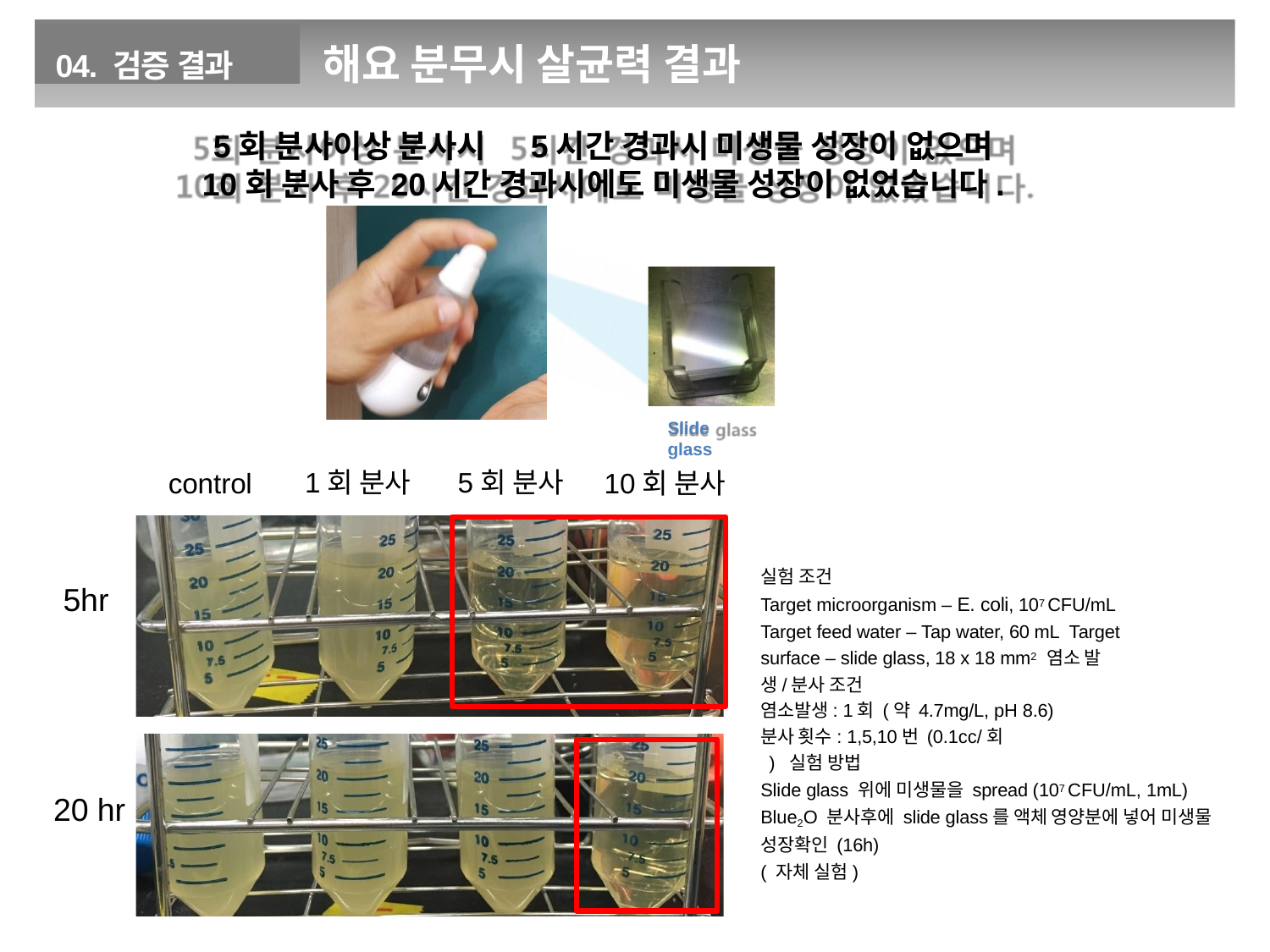

04. 검증 결과
# 해요 분무시 살균력 결과

5회 분사이상 분사시	5시간 경과시 미생물 성장이 없으며
10회 분사 후 20시간 경과시에도 미생물 성장이 없었습니다.

Slide glass
1회 분사
5회 분사
control
10회 분사

실험 조건
Target microorganism – E. coli, 107 CFU/mL  Target feed water – Tap water, 60 mL  Target surface – slide glass, 18 x 18 mm2  염소 발생/분사 조건
염소발생: 1회 (약 4.7mg/L, pH 8.6)
분사 횟수: 1,5,10번 (0.1cc/회 )  실험 방법
Slide glass 위에 미생물을 spread (107 CFU/mL, 1mL)  Blue2O 분사후에 slide glass를 액체 영양분에 넣어 미생물  성장확인 (16h)
( 자체 실험)
5hr

20 hr